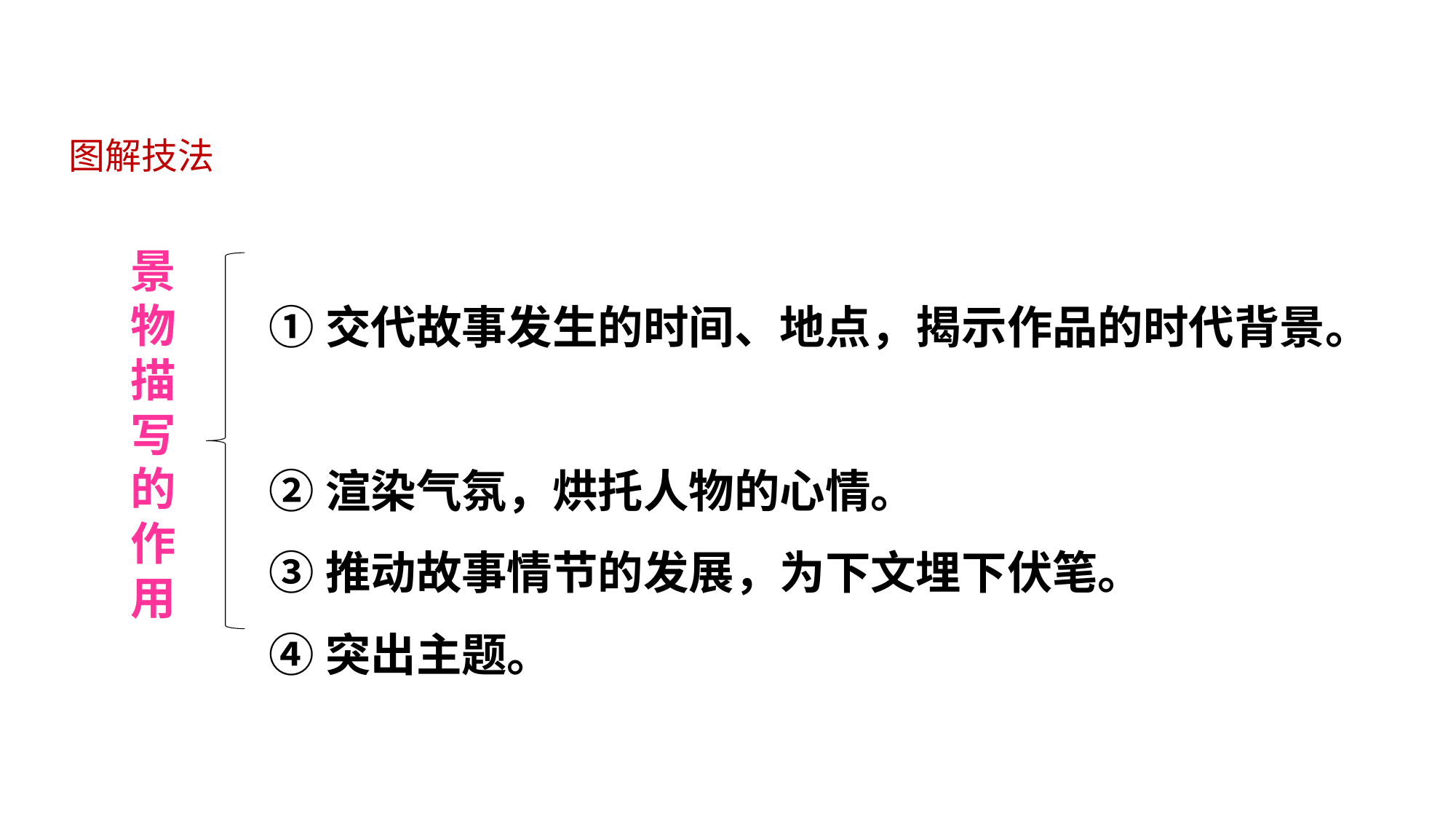

图解技法
景物描写
的作用

①交代故事发生的时间、地点，揭示作品的时代背景。
②渲染气氛，烘托人物的心情。
③推动故事情节的发展，为下文埋下伏笔。
④突出主题。